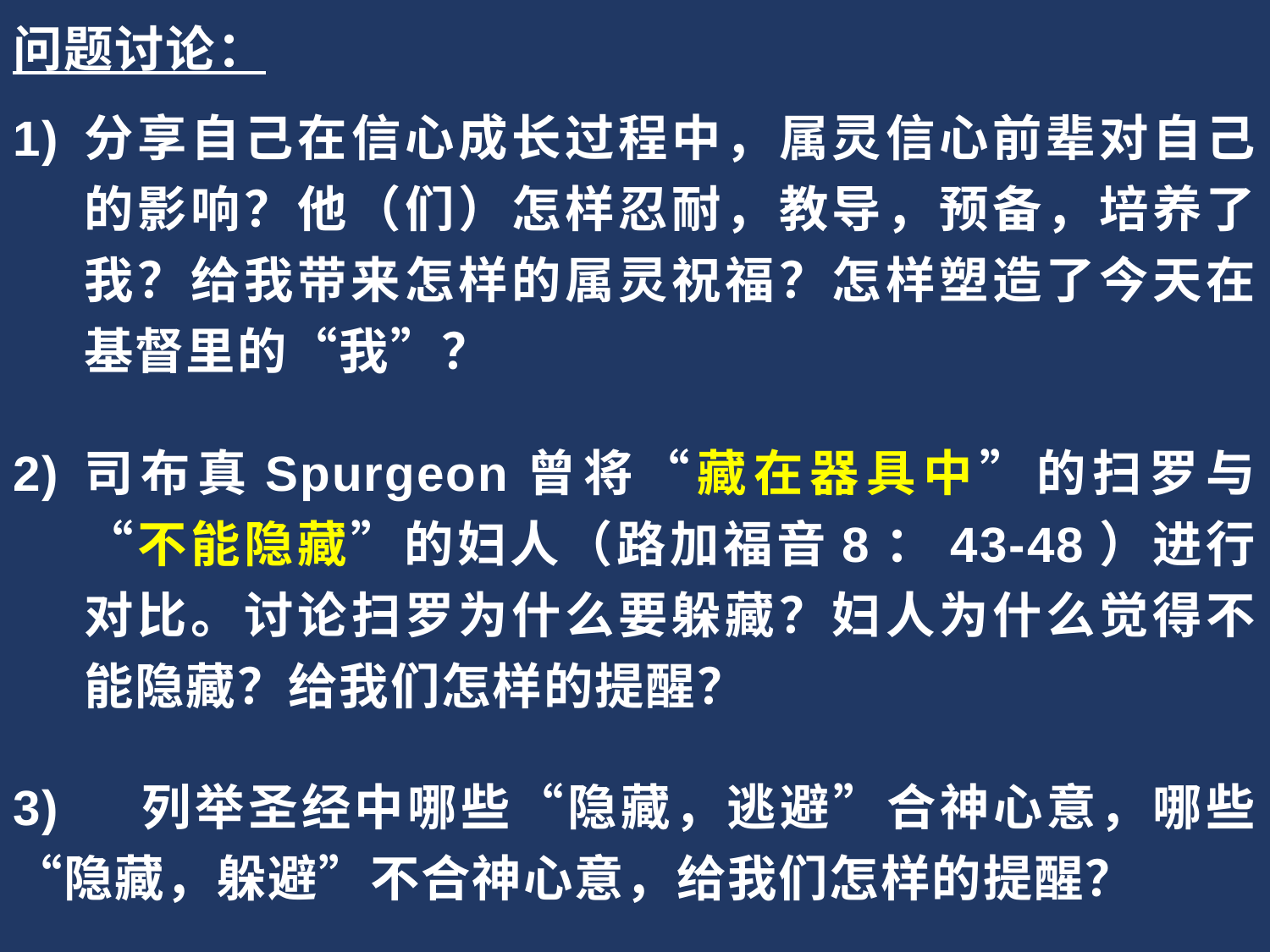

问题讨论：
分享自己在信心成长过程中，属灵信心前辈对自己的影响？他（们）怎样忍耐，教导，预备，培养了我？给我带来怎样的属灵祝福？怎样塑造了今天在基督里的“我”？

司布真Spurgeon曾将“藏在器具中”的扫罗与“不能隐藏”的妇人（路加福音8：43-48）进行对比。讨论扫罗为什么要躲藏？妇人为什么觉得不能隐藏？给我们怎样的提醒？

3)	列举圣经中哪些“隐藏，逃避”合神心意，哪些“隐藏，躲避”不合神心意，给我们怎样的提醒？